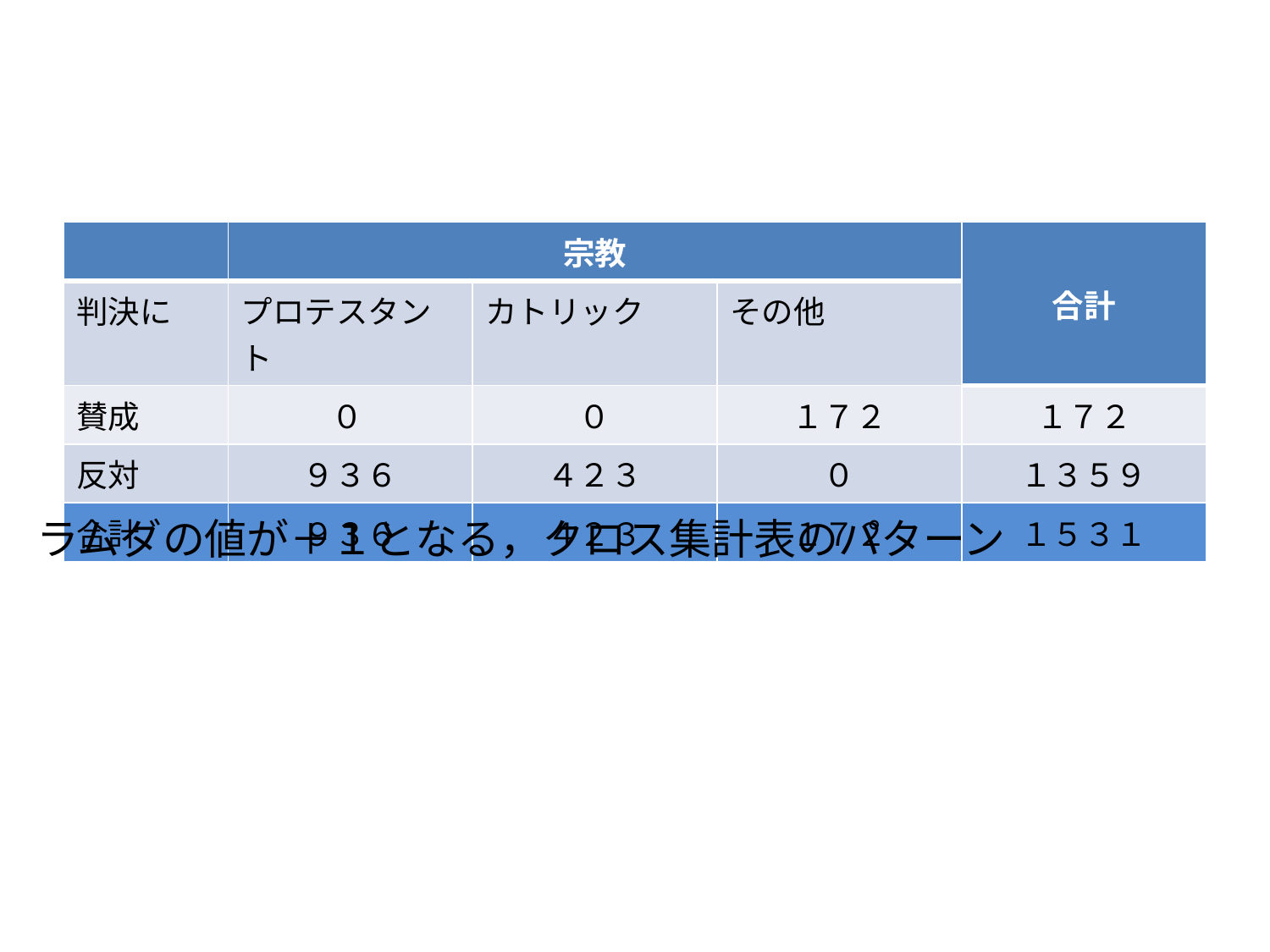

#
|  | 宗教 |  |  | 合計 |
| --- | --- | --- | --- | --- |
| 判決に | プロテスタント | カトリック | その他 |  |
| 賛成 | ０ | ０ | １７２ | １７２ |
| 反対 | ９３６ | ４２３ | ０ | １３５９ |
| 合計 | ９３６ | ４２３ | １７２ | １５３１ |
ラムダの値が＋１となる，クロス集計表のパターン